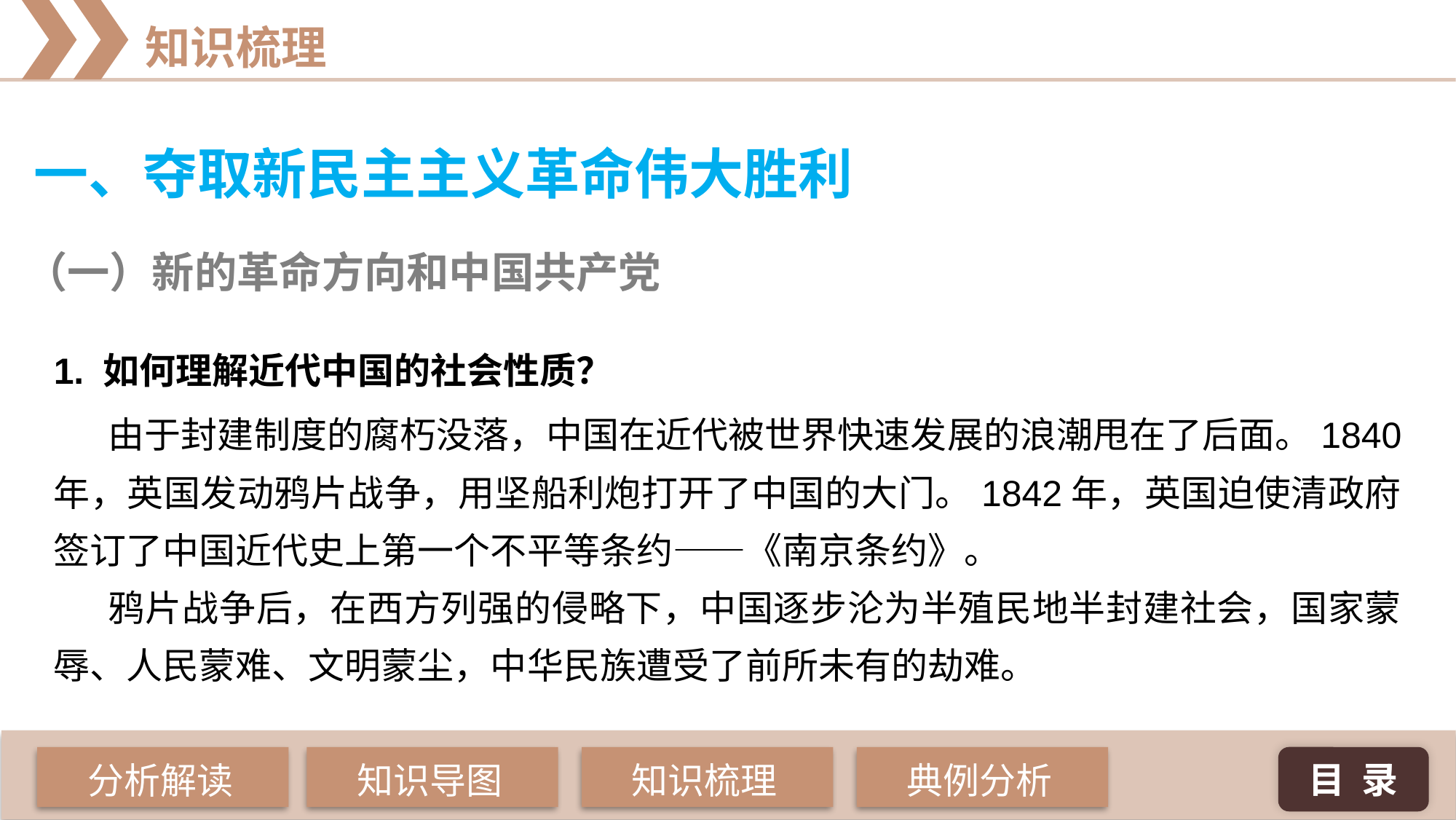

一、夺取新民主主义革命伟大胜利
（一）新的革命方向和中国共产党
1. 如何理解近代中国的社会性质？
由于封建制度的腐朽没落，中国在近代被世界快速发展的浪潮甩在了后面。1840 年，英国发动鸦片战争，用坚船利炮打开了中国的大门。1842年，英国迫使清政府签订了中国近代史上第一个不平等条约——《南京条约》。
鸦片战争后，在西方列强的侵略下，中国逐步沦为半殖民地半封建社会，国家蒙辱、人民蒙难、文明蒙尘，中华民族遭受了前所未有的劫难。